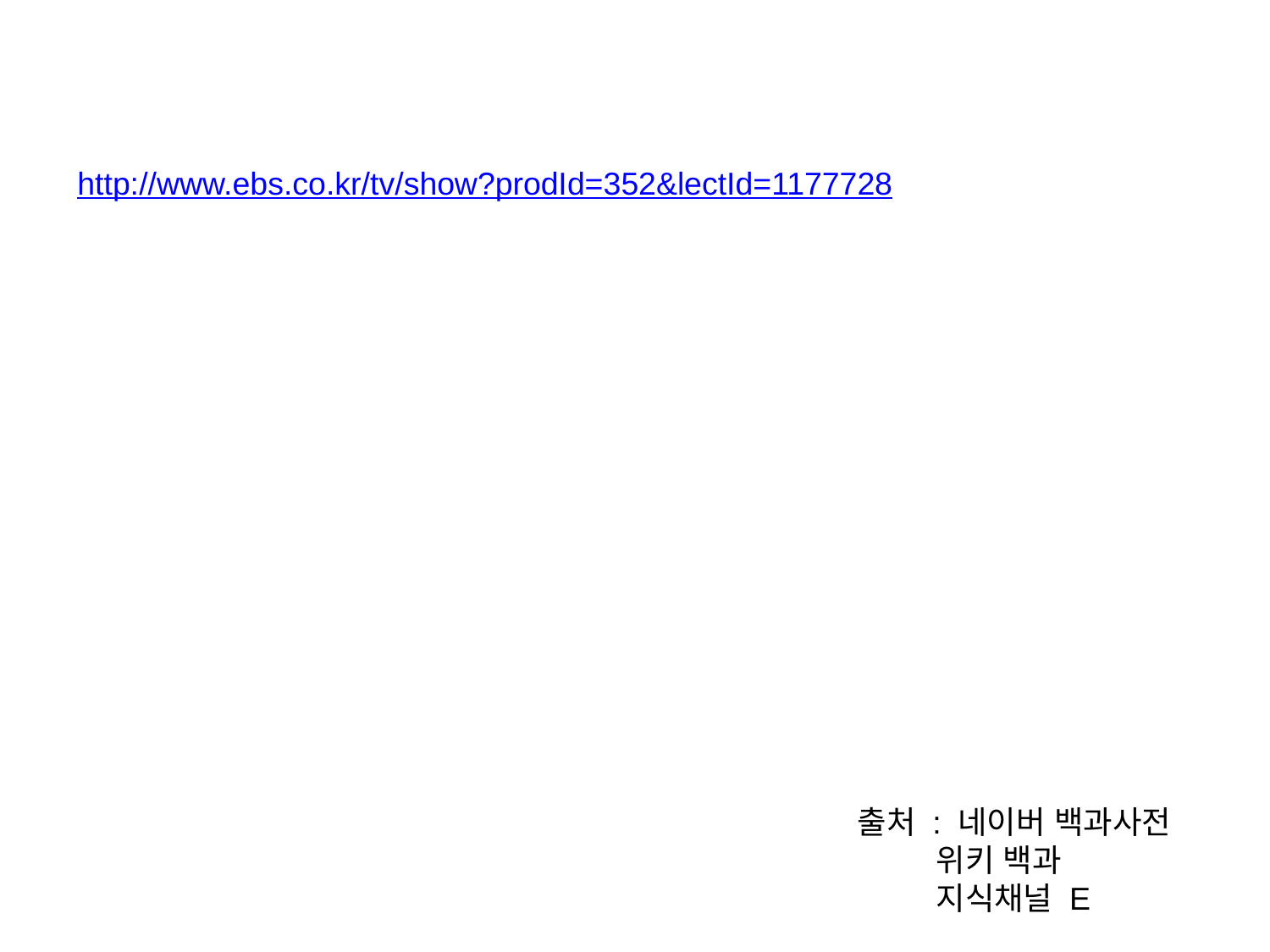

http://www.ebs.co.kr/tv/show?prodId=352&lectId=1177728
출처 : 네이버 백과사전
        위키 백과
        지식채널 E